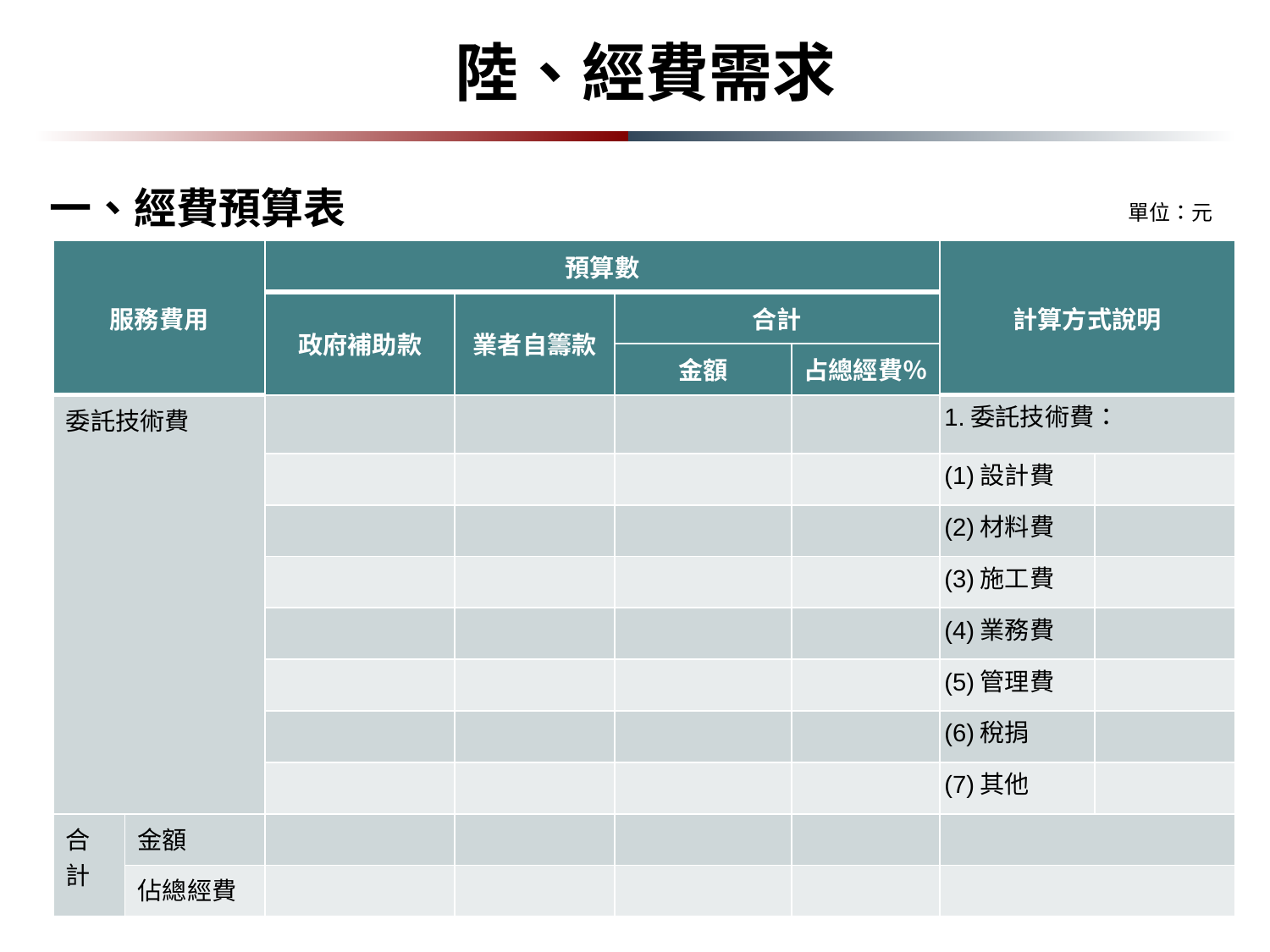

陸、經費需求
一、經費預算表
單位：元
| 服務費用 |  | 預算數 |  |  |  | 計算方式說明 |  |
| --- | --- | --- | --- | --- | --- | --- | --- |
|  |  | 政府補助款 | 業者自籌款 | 合計 |  |  |  |
|  |  |  |  | 金額 | 占總經費％ |  |  |
| 委託技術費 |  |  |  |  |  | 1.委託技術費： |  |
|  |  |  |  |  |  | (1)設計費 |  |
|  |  |  |  |  |  | (2)材料費 |  |
|  |  |  |  |  |  | (3)施工費 |  |
|  |  |  |  |  |  | (4)業務費 |  |
|  |  |  |  |  |  | (5)管理費 |  |
|  |  |  |  |  |  | (6)稅捐 |  |
|  |  |  |  |  |  | (7)其他 |  |
| 合計 | 金額 |  |  |  |  |  |  |
|  | 佔總經費 |  |  |  |  |  |  |
 14